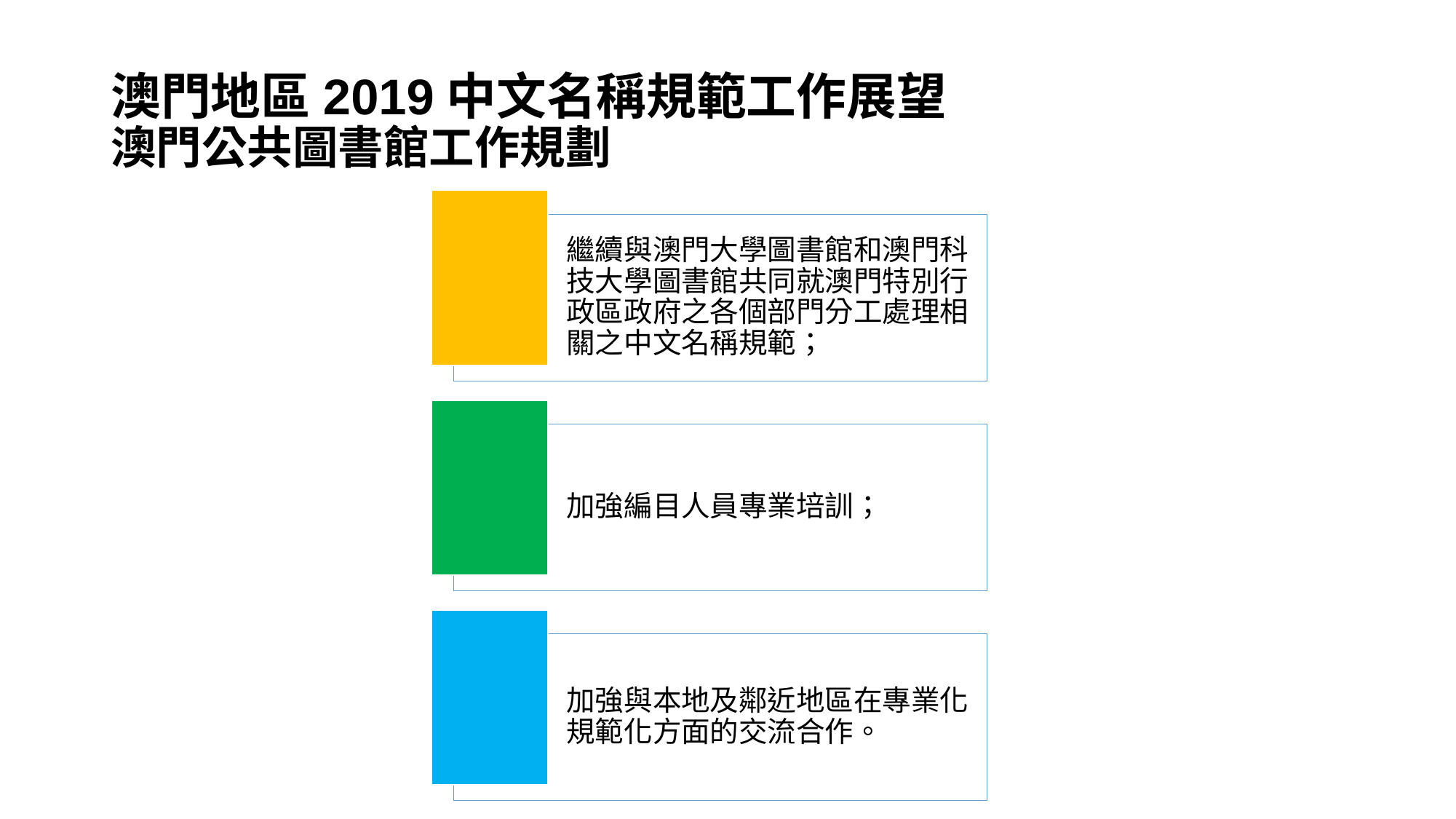

# 澳門地區2019中文名稱規範工作展望 澳門公共圖書館工作規劃
繼續與澳門大學圖書館和澳門科技大學圖書館共同就澳門特別行政區政府之各個部門分工處理相關之中文名稱規範；
加強編目人員專業培訓；
加強與本地及鄰近地區在專業化規範化方面的交流合作。